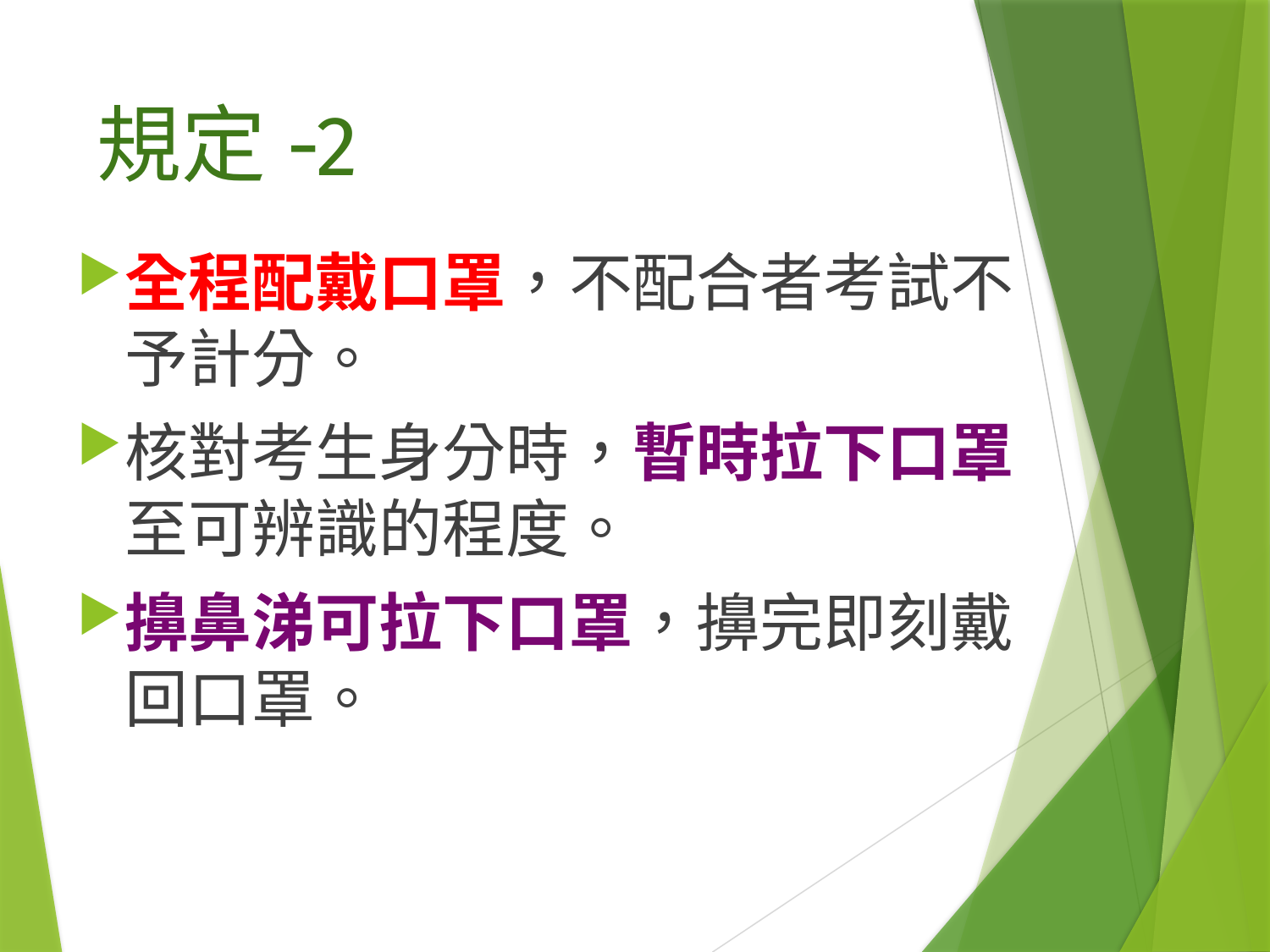

# 規定-2
全程配戴口罩，不配合者考試不予計分。
核對考生身分時，暫時拉下口罩至可辨識的程度。
擤鼻涕可拉下口罩，擤完即刻戴回口罩。